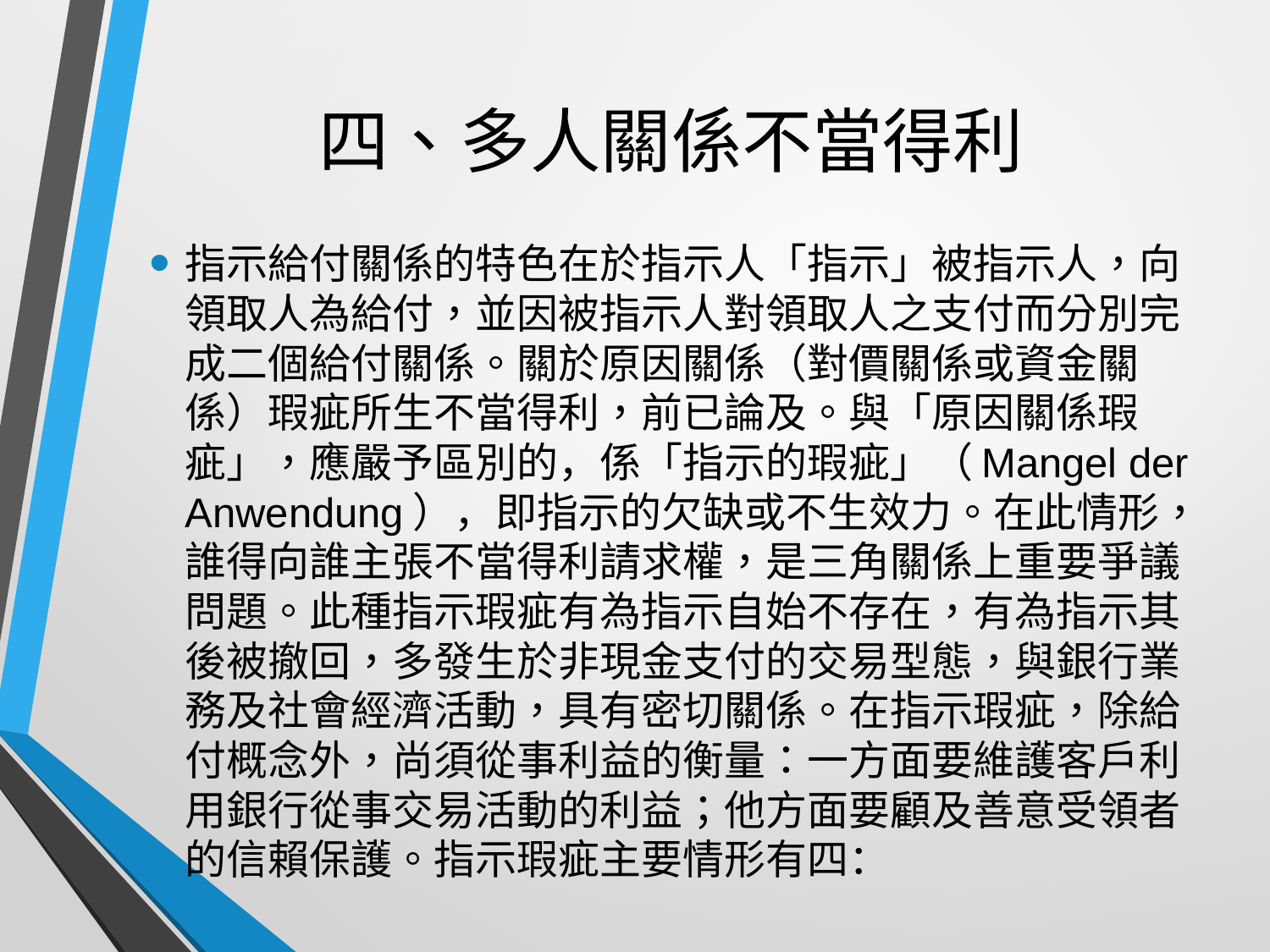

# 四、多人關係不當得利
指示給付關係的特色在於指示人「指示」被指示人，向領取人為給付，並因被指示人對領取人之支付而分別完成二個給付關係。關於原因關係（對價關係或資金關係）瑕疵所生不當得利，前已論及。與「原因關係瑕疵」，應嚴予區別的，係「指示的瑕疵」（Mangel der Anwendung），即指示的欠缺或不生效力。在此情形，誰得向誰主張不當得利請求權，是三角關係上重要爭議問題。此種指示瑕疵有為指示自始不存在，有為指示其後被撤回，多發生於非現金支付的交易型態，與銀行業務及社會經濟活動，具有密切關係。在指示瑕疵，除給付概念外，尚須從事利益的衡量：一方面要維護客戶利用銀行從事交易活動的利益；他方面要顧及善意受領者的信賴保護。指示瑕疵主要情形有四：